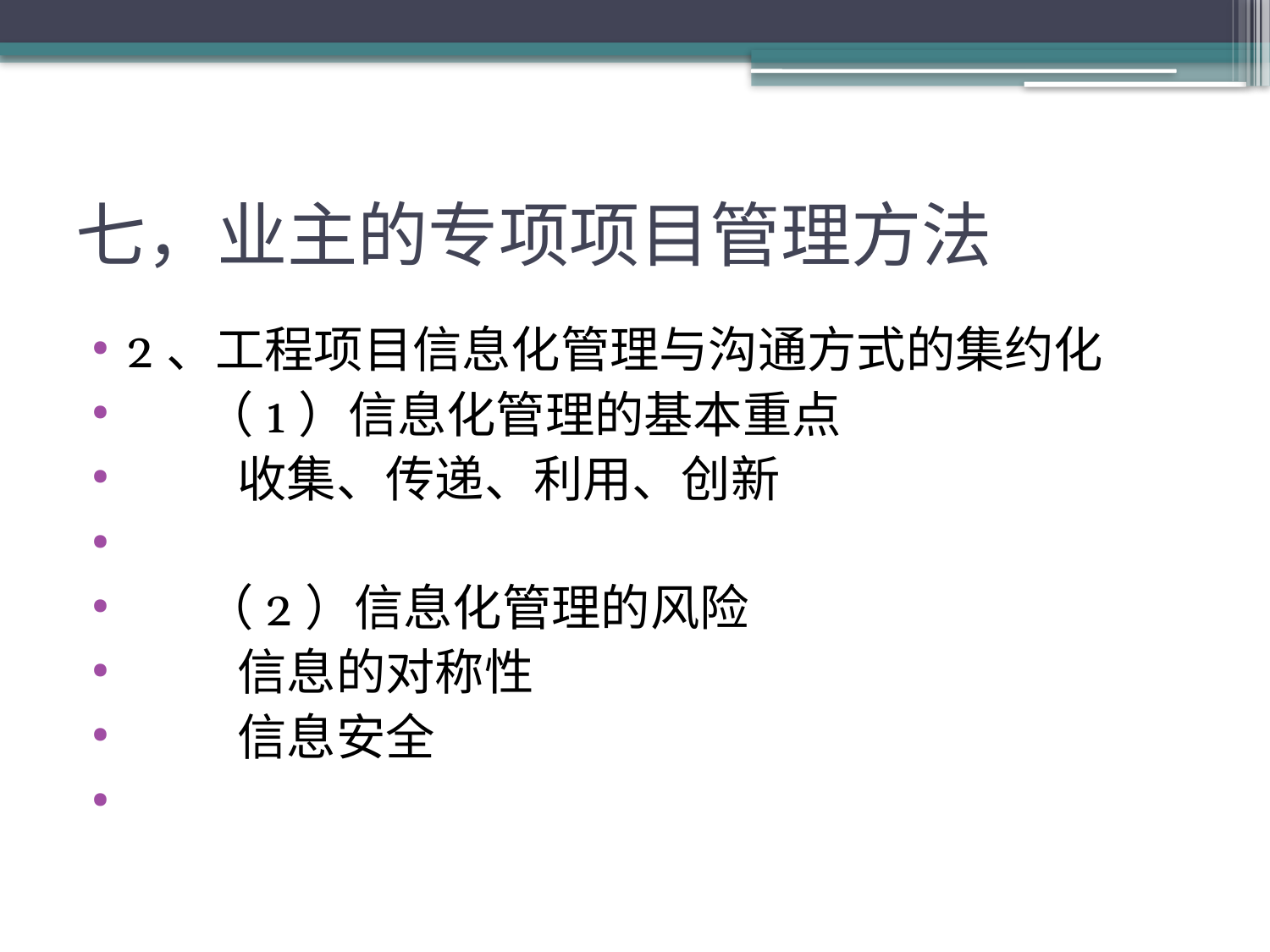

# 七，业主的专项项目管理方法
2、工程项目信息化管理与沟通方式的集约化
      （1）信息化管理的基本重点
         收集、传递、利用、创新

      （2）信息化管理的风险
         信息的对称性
         信息安全